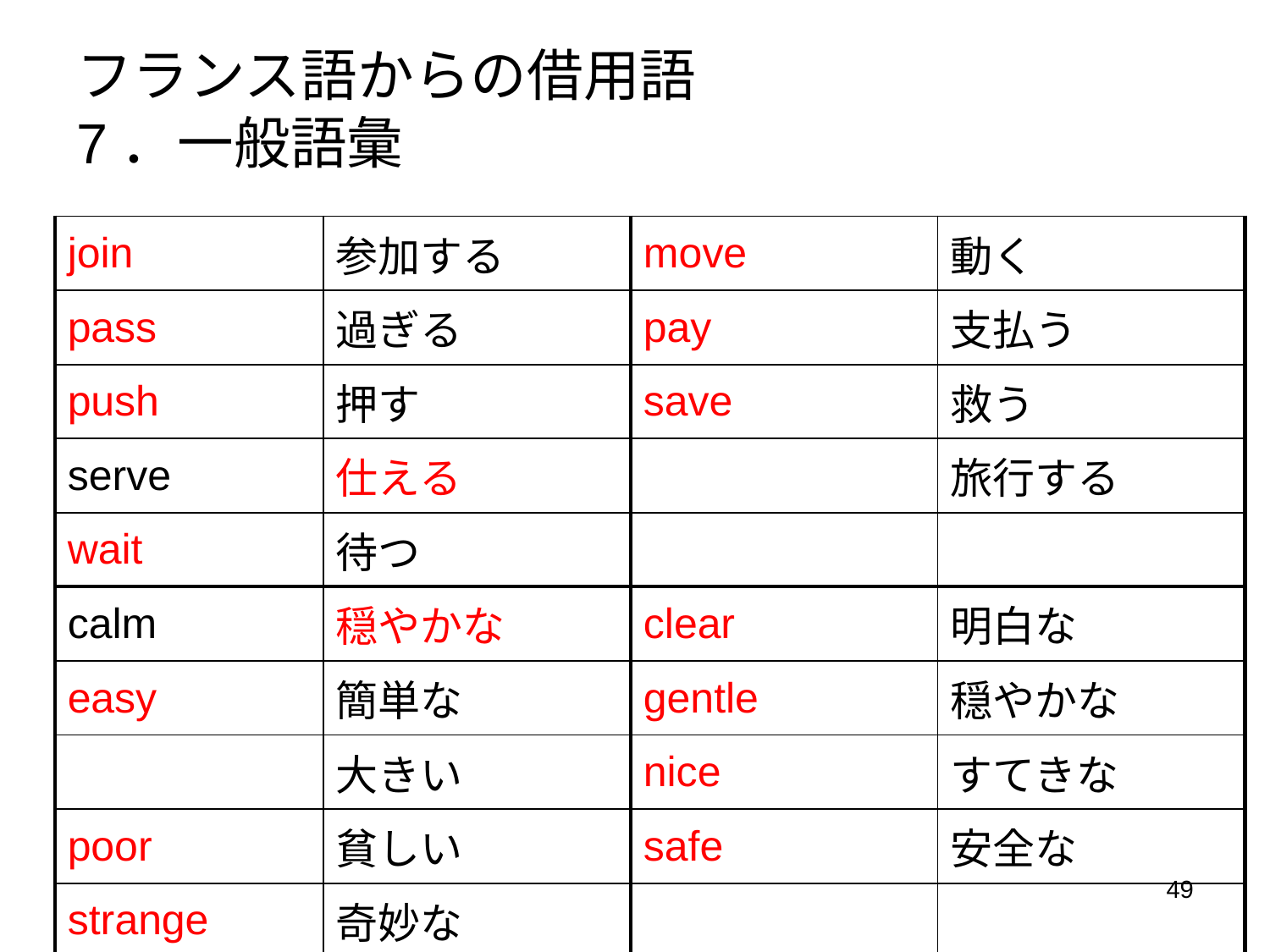

フランス語からの借用語
7．一般語彙
| join | 参加する | move | 動く |
| --- | --- | --- | --- |
| pass | 過ぎる | pay | 支払う |
| push | 押す | save | 救う |
| serve | 仕える |  | 旅行する |
| wait | 待つ |  |  |
| calm | 穏やかな | clear | 明白な |
| easy | 簡単な | gentle | 穏やかな |
|  | 大きい | nice | すてきな |
| poor | 貧しい | safe | 安全な |
| strange | 奇妙な |  |  |
49